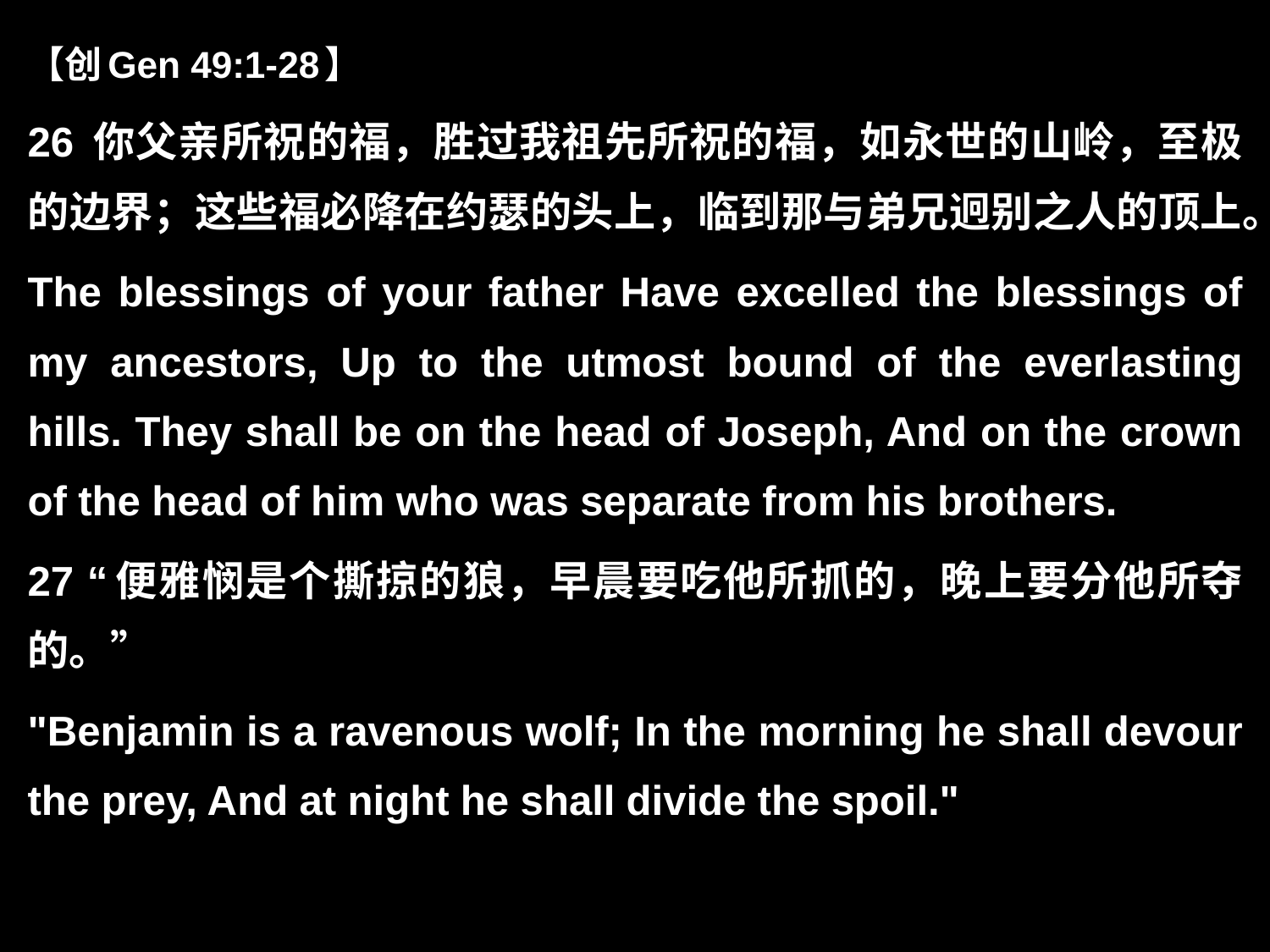

【创Gen 49:1-28】
26 你父亲所祝的福，胜过我祖先所祝的福，如永世的山岭，至极的边界；这些福必降在约瑟的头上，临到那与弟兄迥别之人的顶上。
The blessings of your father Have excelled the blessings of my ancestors, Up to the utmost bound of the everlasting hills. They shall be on the head of Joseph, And on the crown of the head of him who was separate from his brothers.
27 “便雅悯是个撕掠的狼，早晨要吃他所抓的，晚上要分他所夺的。”
"Benjamin is a ravenous wolf; In the morning he shall devour the prey, And at night he shall divide the spoil."